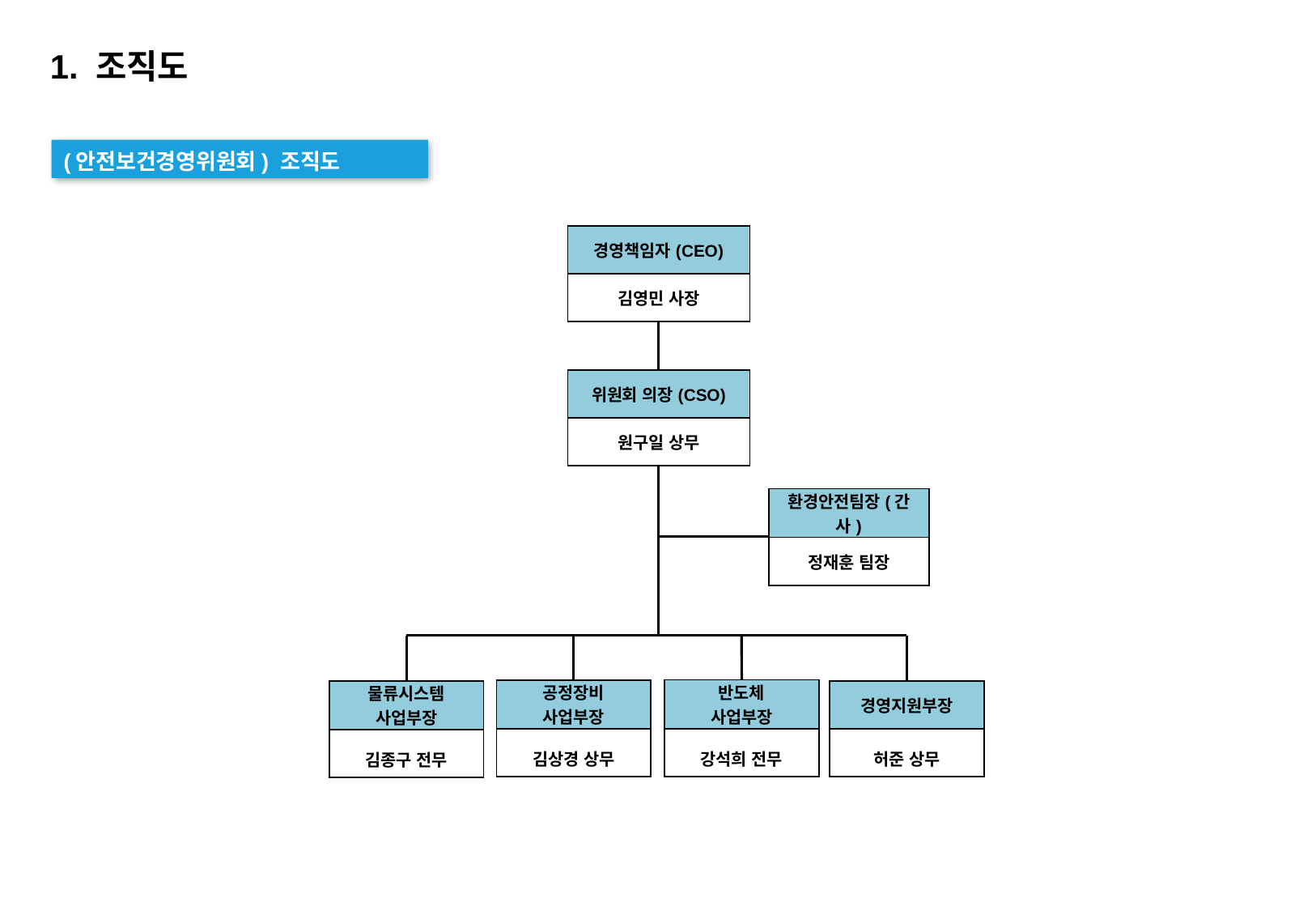

1. 조직도
(안전보건경영위원회) 조직도
| 경영책임자(CEO) |
| --- |
| 김영민 사장 |
| 위원회 의장(CSO) |
| --- |
| 원구일 상무 |
| 환경안전팀장(간사) |
| --- |
| 정재훈 팀장 |
| 반도체 사업부장 |
| --- |
| 강석희 전무 |
| 공정장비 사업부장 |
| --- |
| 김상경 상무 |
| 물류시스템 사업부장 |
| --- |
| 김종구 전무 |
| 경영지원부장 |
| --- |
| 허준 상무 |